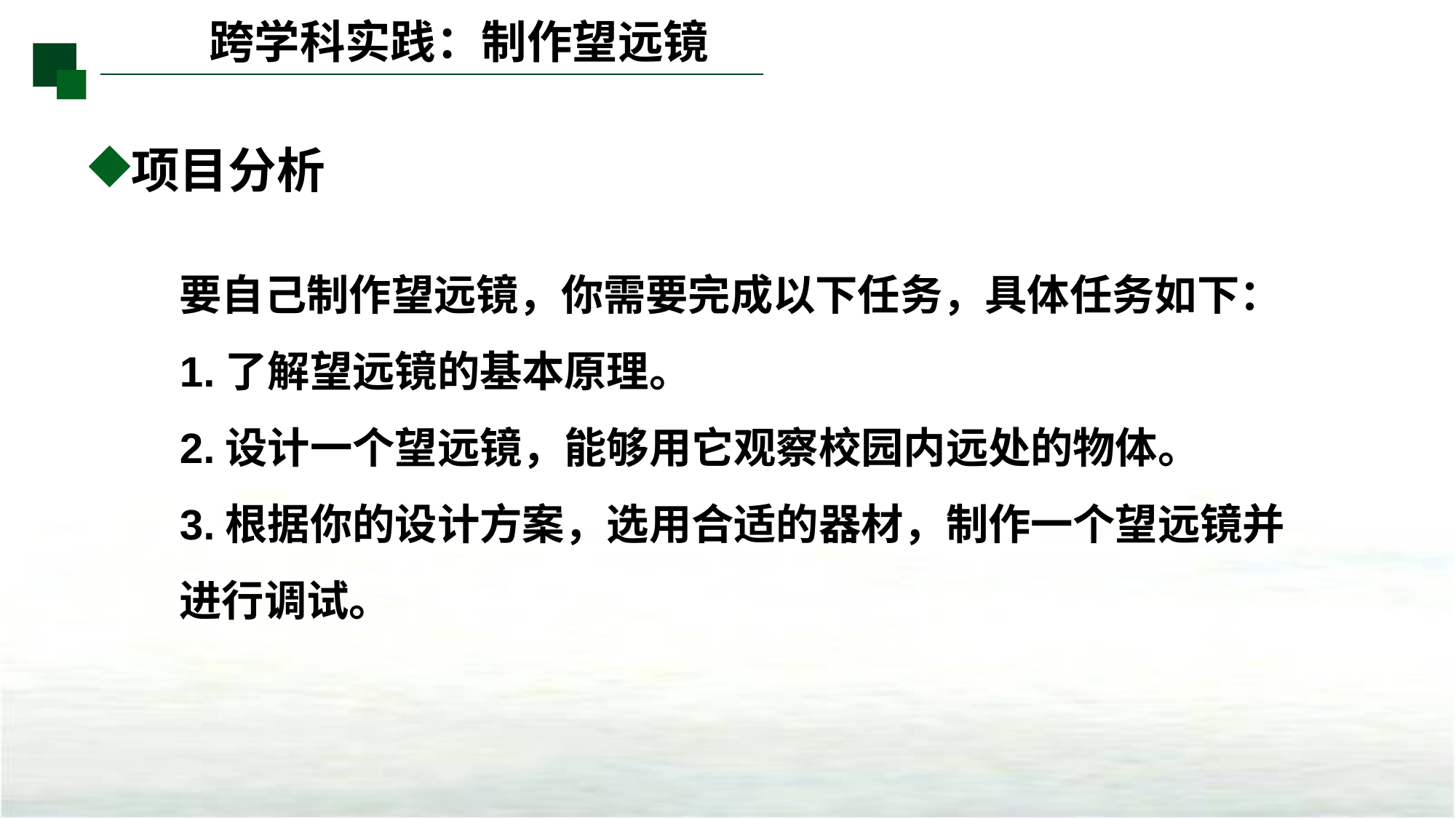

项目分析

要自己制作望远镜，你需要完成以下任务，具体任务如下：
1.了解望远镜的基本原理。
2.设计一个望远镜，能够用它观察校园内远处的物体。
3.根据你的设计方案，选用合适的器材，制作一个望远镜并进行调试。